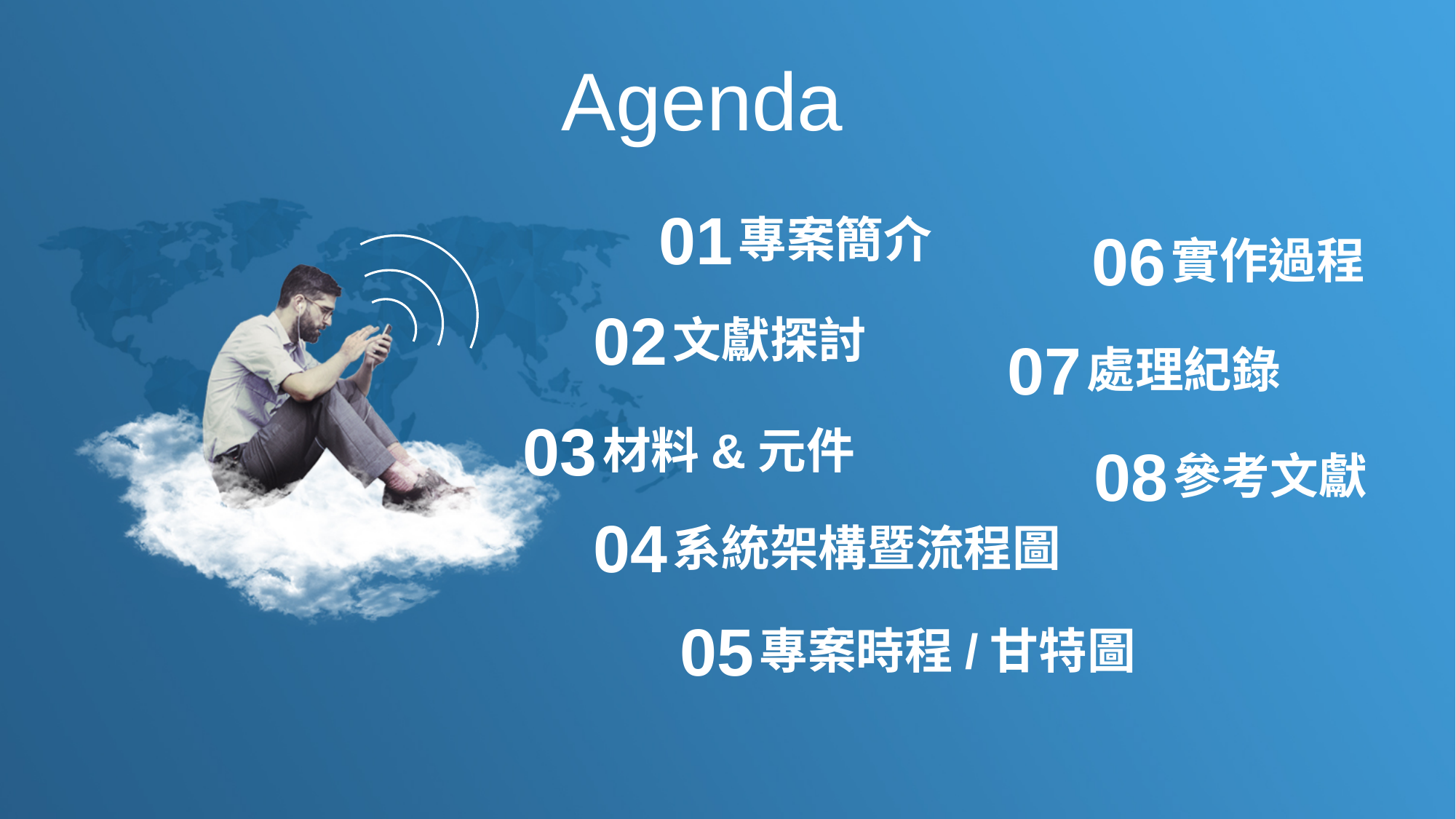

Agenda
01
專案簡介

06
實作過程
02
文獻探討

07
處理紀錄
03
材料&元件

08
參考文獻
04
系統架構暨流程圖
05
專案時程/甘特圖